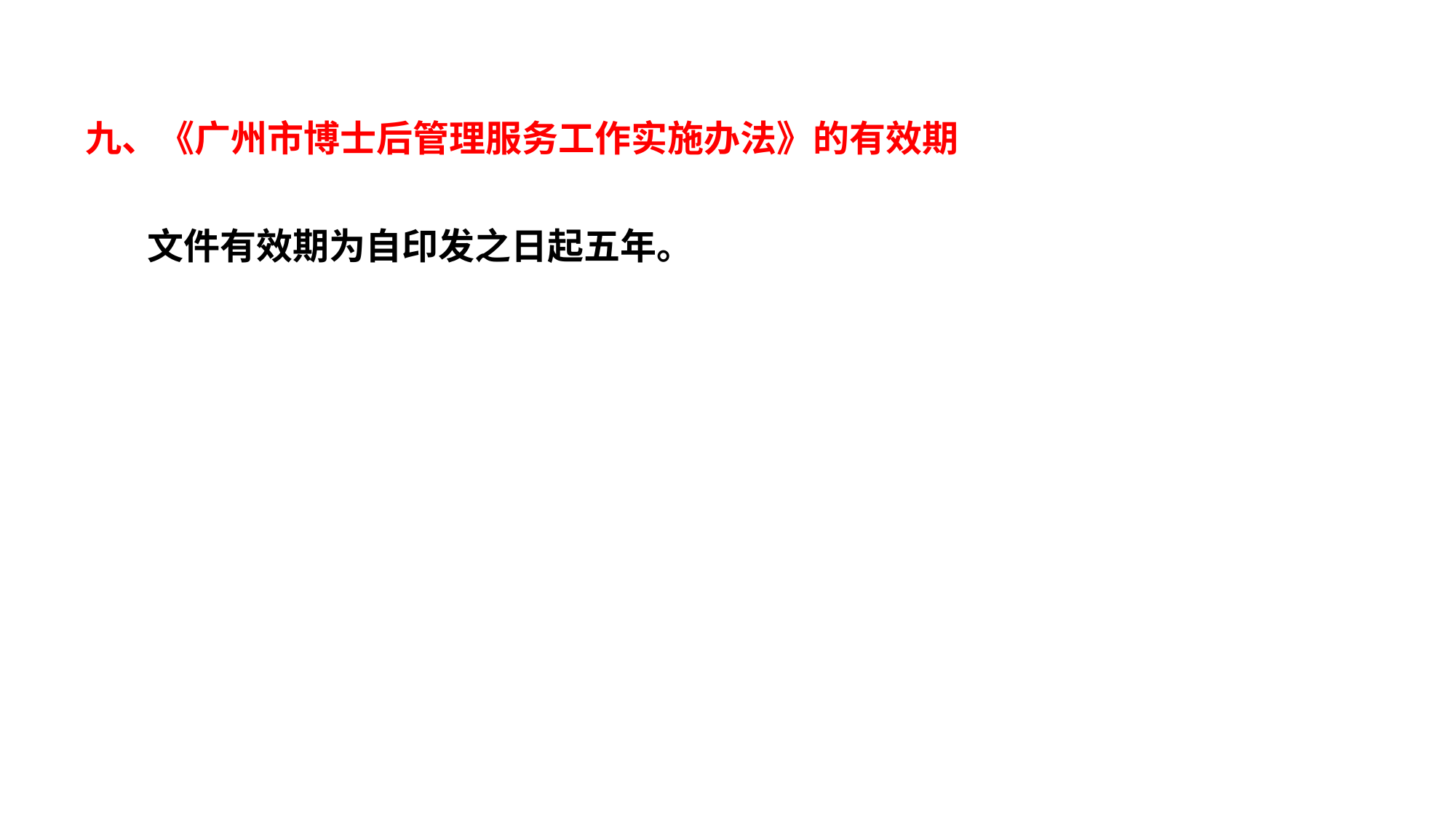

# 九、《广州市博士后管理服务工作实施办法》的有效期
　文件有效期为自印发之日起五年。